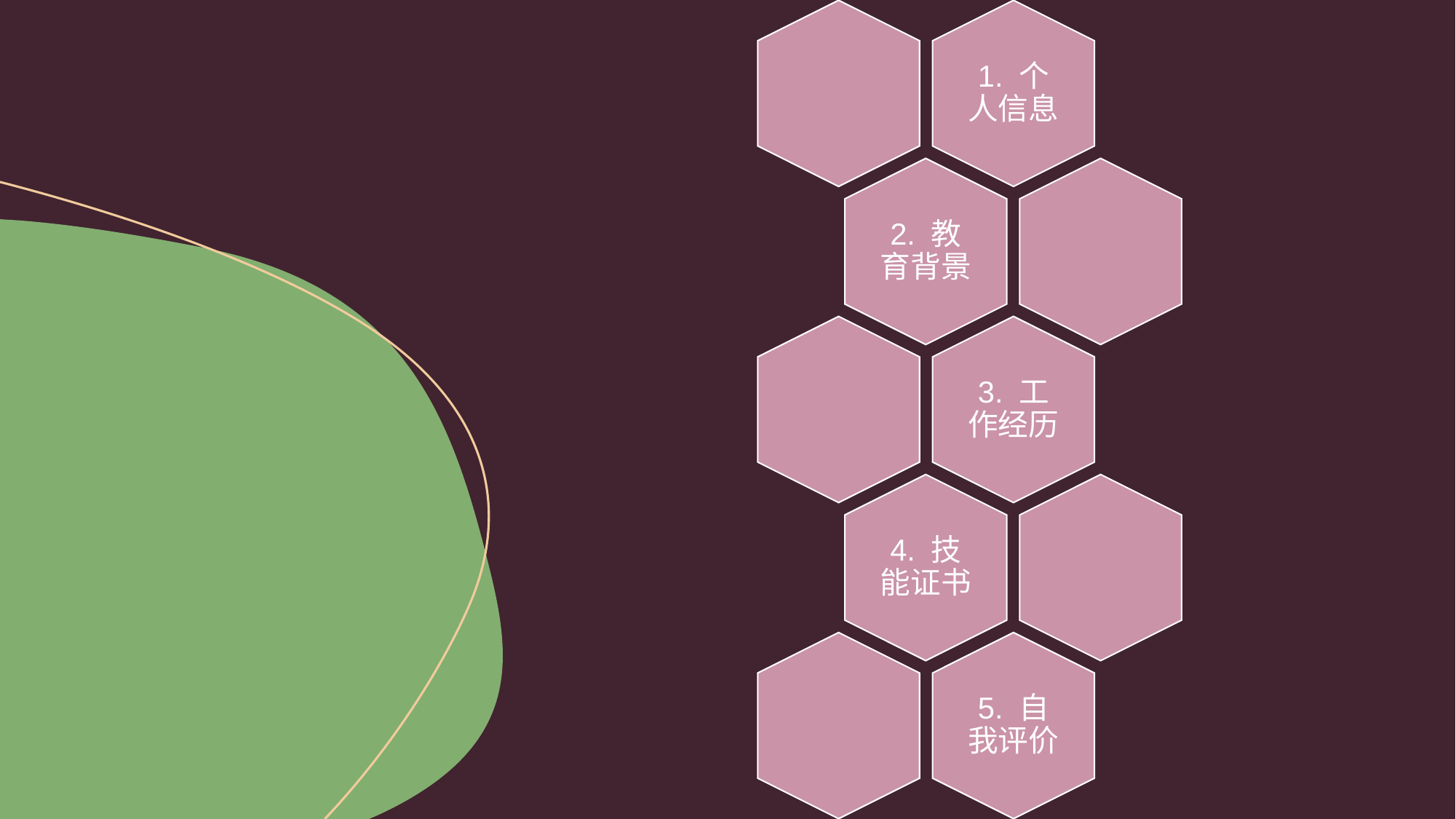

1. 个人信息

2. 教育背景

3. 工作经历

4. 技能证书

5. 自我评价